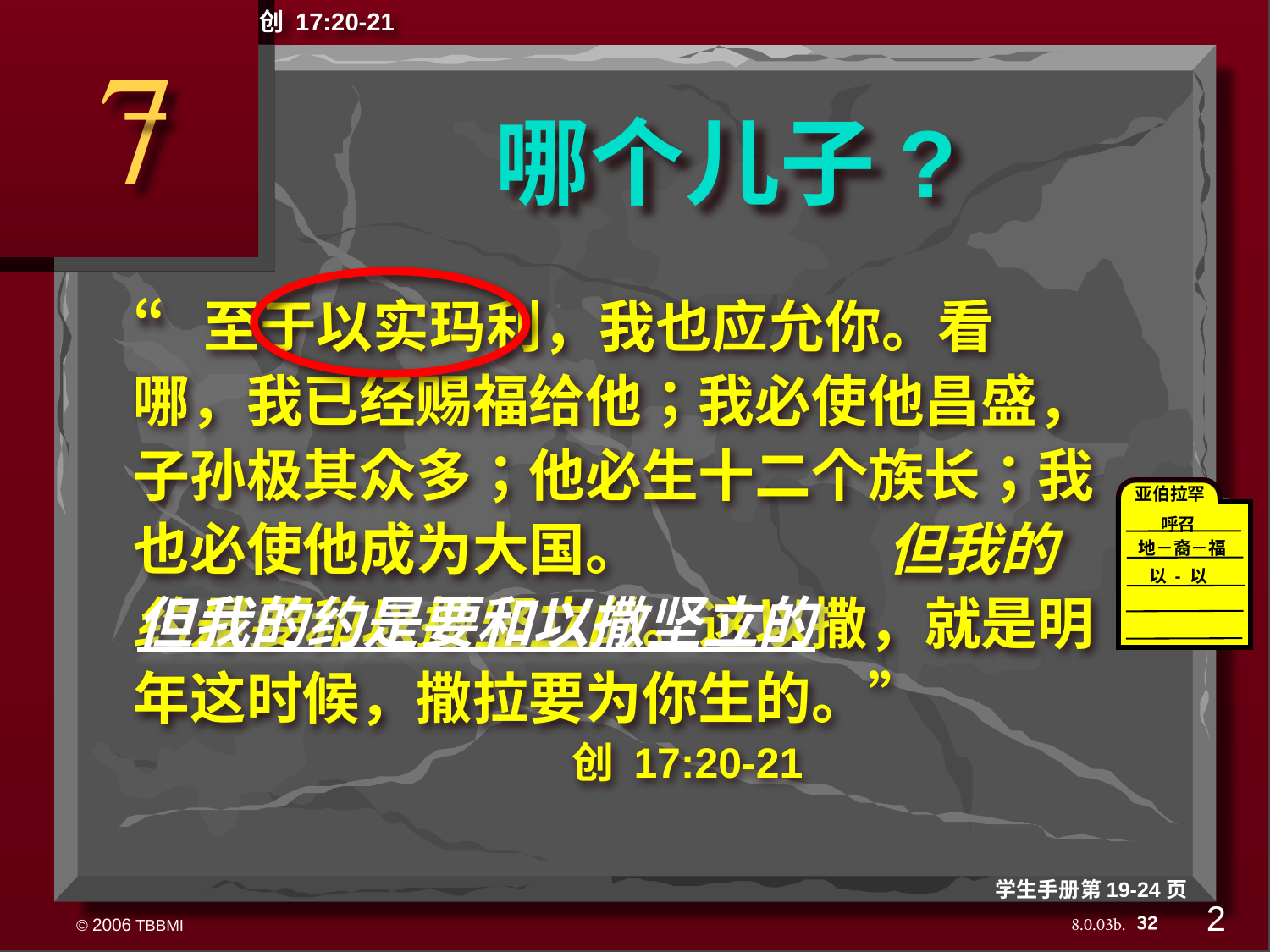

创 17:20-21

7

哪个儿子?

“至于以实玛利，我也应允你。看哪，我已经赐福给他；我必使他昌盛，子孙极其众多；他必生十二个族长；我也必使他成为大国。                   但我的约是要和以撒坚立的。这以撒，就是明年这时候，撒拉要为你生的。” 				      创 17:20-21
亚伯拉罕

呼召
  地－裔－福

以 - 以

但我的约是要和以撒坚立的
学生手册第19-24页
2
32